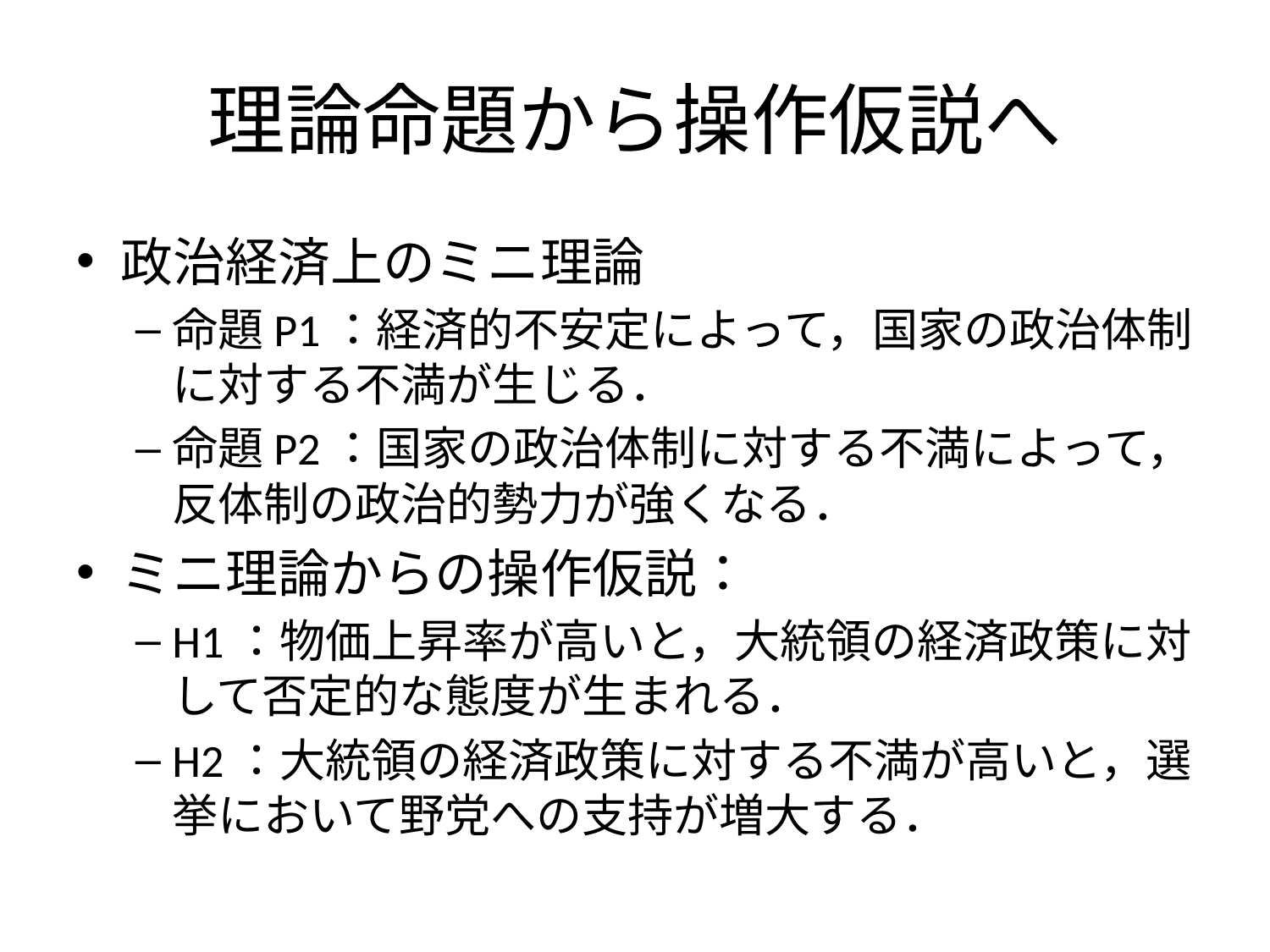

# 理論命題から操作仮説へ
政治経済上のミニ理論
命題P1：経済的不安定によって，国家の政治体制に対する不満が生じる．
命題P2：国家の政治体制に対する不満によって，反体制の政治的勢力が強くなる．
ミニ理論からの操作仮説：
H1：物価上昇率が高いと，大統領の経済政策に対して否定的な態度が生まれる．
H2：大統領の経済政策に対する不満が高いと，選挙において野党への支持が増大する．